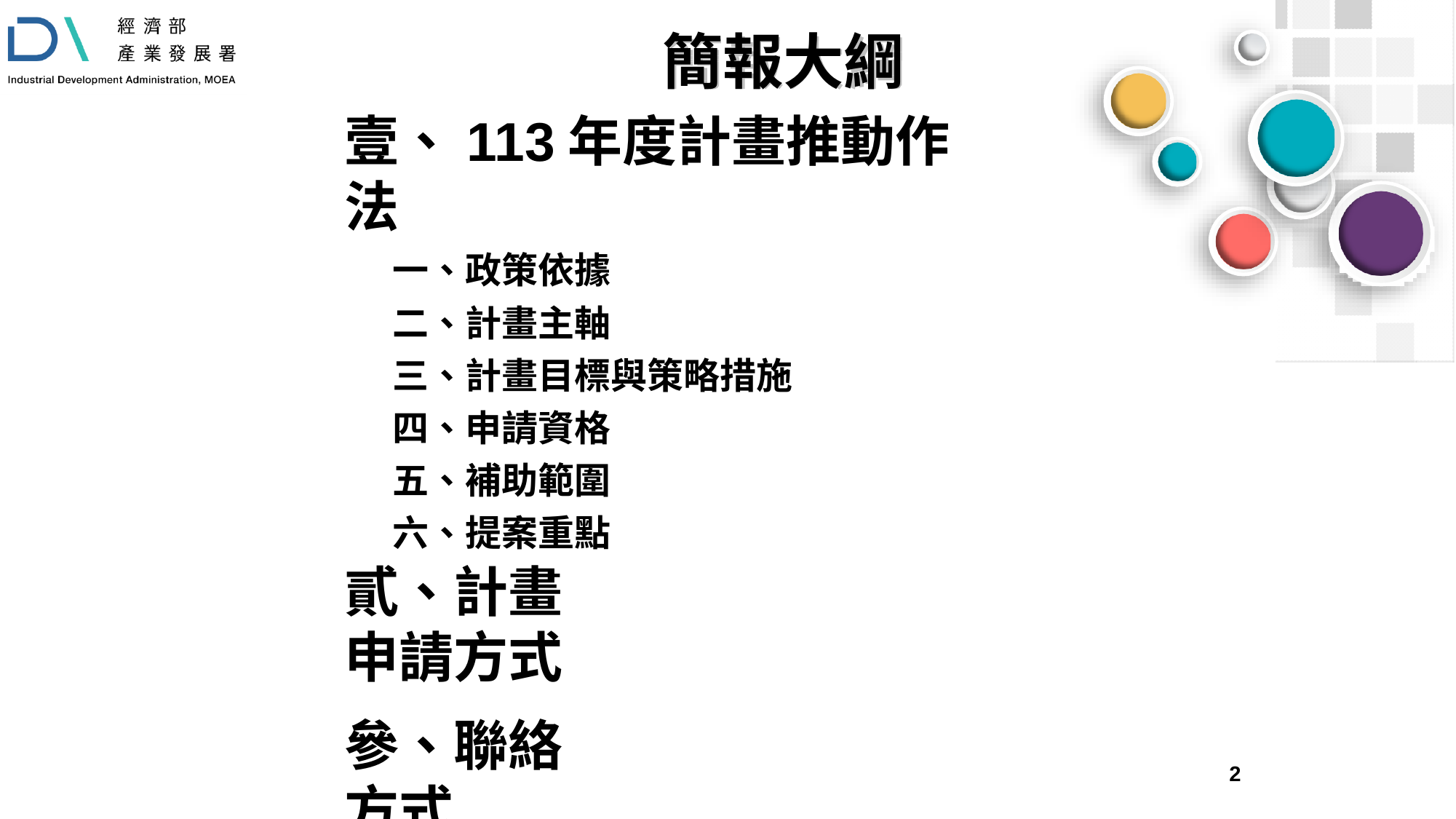

# 簡報大綱

壹、113年度計畫推動作法
一、政策依據
二、計畫主軸
三、計畫目標與策略措施 四、申請資格
五、補助範圍 六、提案重點
貳、計畫申請方式
參、聯絡方式
肆、常見問題與注意事項 伍、附件

2